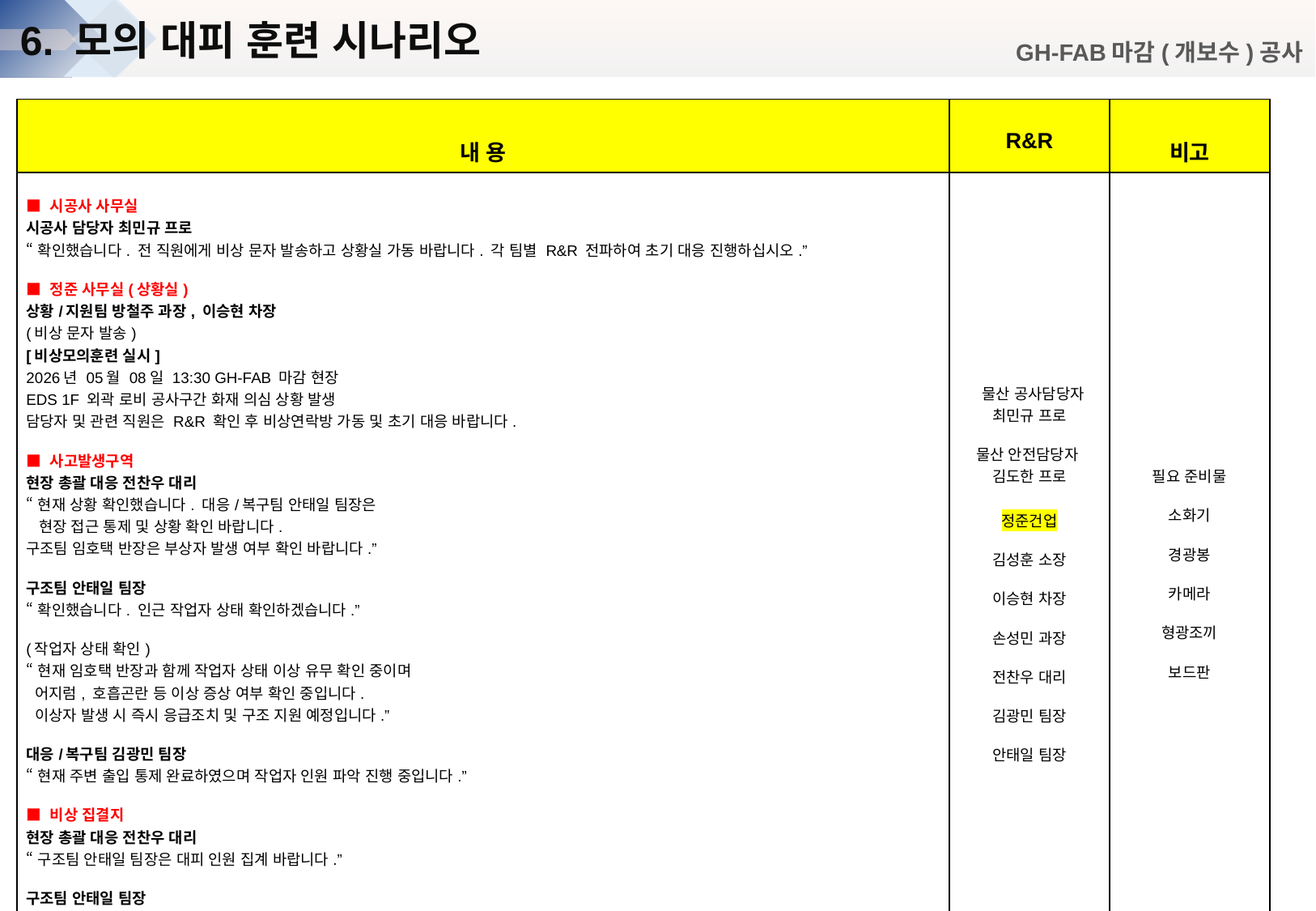

6. 모의 대피 훈련 시나리오
GH-FAB마감(개보수)공사
| 내 용 | R&R | 비고 |
| --- | --- | --- |
| ■ 시공사 사무실 시공사 담당자 최민규 프로 “확인했습니다. 전 직원에게 비상 문자 발송하고 상황실 가동 바랍니다. 각 팀별 R&R 전파하여 초기 대응 진행하십시오.” ■ 정준 사무실(상황실) 상황/지원팀 방철주 과장, 이승현 차장 (비상 문자 발송) [비상모의훈련 실시] 2026년 05월 08일 13:30 GH-FAB 마감 현장 EDS 1F 외곽 로비 공사구간 화재 의심 상황 발생 담당자 및 관련 직원은 R&R 확인 후 비상연락방 가동 및 초기 대응 바랍니다. ■ 사고발생구역 현장 총괄 대응 전찬우 대리 “현재 상황 확인했습니다. 대응/복구팀 안태일 팀장은 현장 접근 통제 및 상황 확인 바랍니다. 구조팀 임호택 반장은 부상자 발생 여부 확인 바랍니다.” 구조팀 안태일 팀장 “확인했습니다. 인근 작업자 상태 확인하겠습니다.” (작업자 상태 확인) “현재 임호택 반장과 함께 작업자 상태 이상 유무 확인 중이며 어지럼, 호흡곤란 등 이상 증상 여부 확인 중입니다. 이상자 발생 시 즉시 응급조치 및 구조 지원 예정입니다.” 대응/복구팀 김광민 팀장 “현재 주변 출입 통제 완료하였으며 작업자 인원 파악 진행 중입니다.” ■ 비상 집결지 현장 총괄 대응 전찬우 대리 “구조팀 안태일 팀장은 대피 인원 집계 바랍니다.” 구조팀 안태일 팀장 “확인했습니다. 인원 확인 진행하겠습니다.” “현재 대피 인원 정준건업 9명 확인되었습니다. 미대피 인원은 없습니다.” | 물산 공사담당자 최민규 프로 물산 안전담당자 김도한 프로 정준건업 김성훈 소장 이승현 차장 손성민 과장 전찬우 대리 김광민 팀장 안태일 팀장 | 필요 준비물 소화기 경광봉 카메라 형광조끼 보드판 |